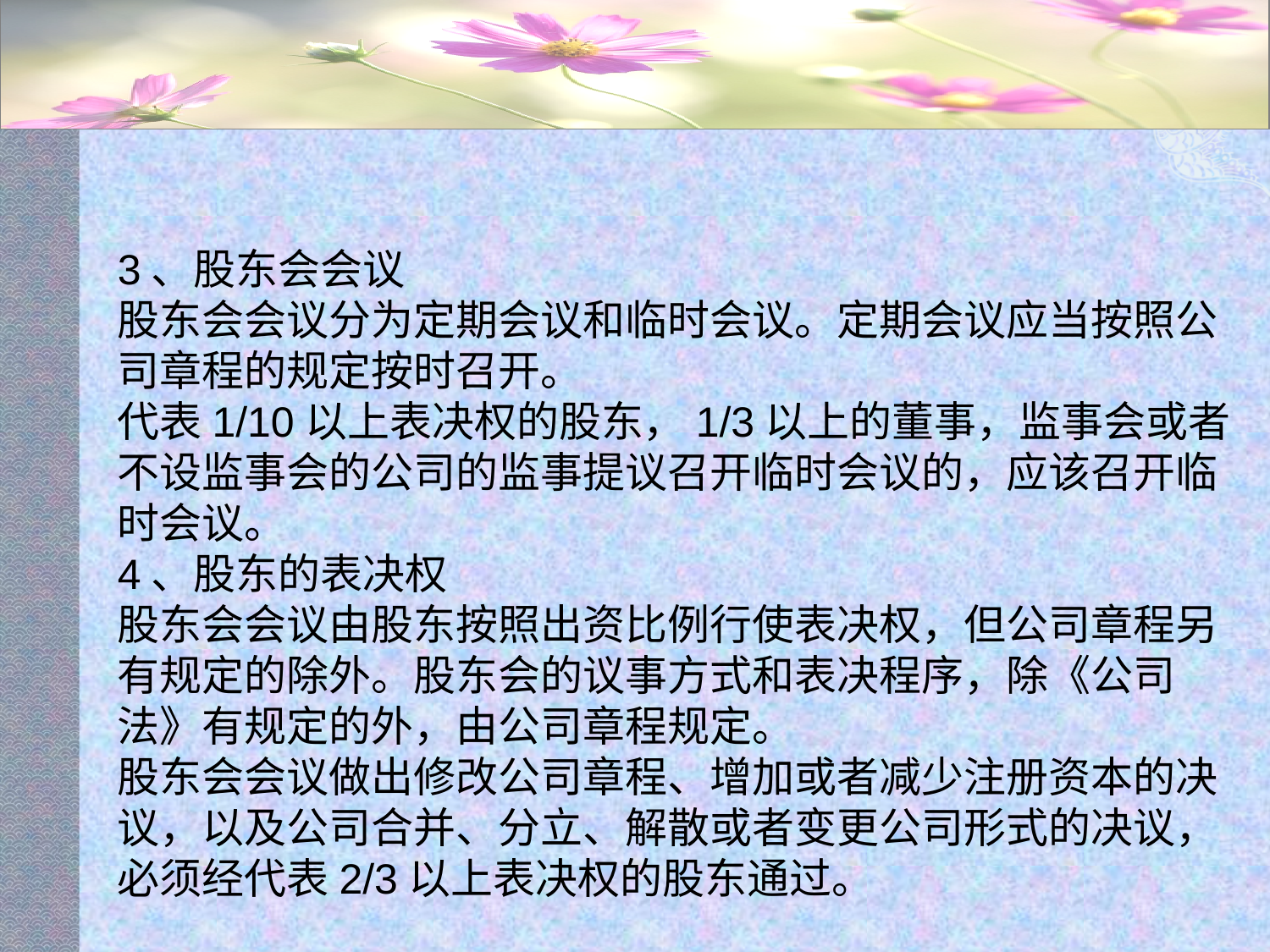

#
3、股东会会议
股东会会议分为定期会议和临时会议。定期会议应当按照公司章程的规定按时召开。
代表1/10以上表决权的股东，1/3以上的董事，监事会或者不设监事会的公司的监事提议召开临时会议的，应该召开临时会议。
4、股东的表决权
股东会会议由股东按照出资比例行使表决权，但公司章程另有规定的除外。股东会的议事方式和表决程序，除《公司法》有规定的外，由公司章程规定。
股东会会议做出修改公司章程、增加或者减少注册资本的决议，以及公司合并、分立、解散或者变更公司形式的决议，必须经代表2/3以上表决权的股东通过。